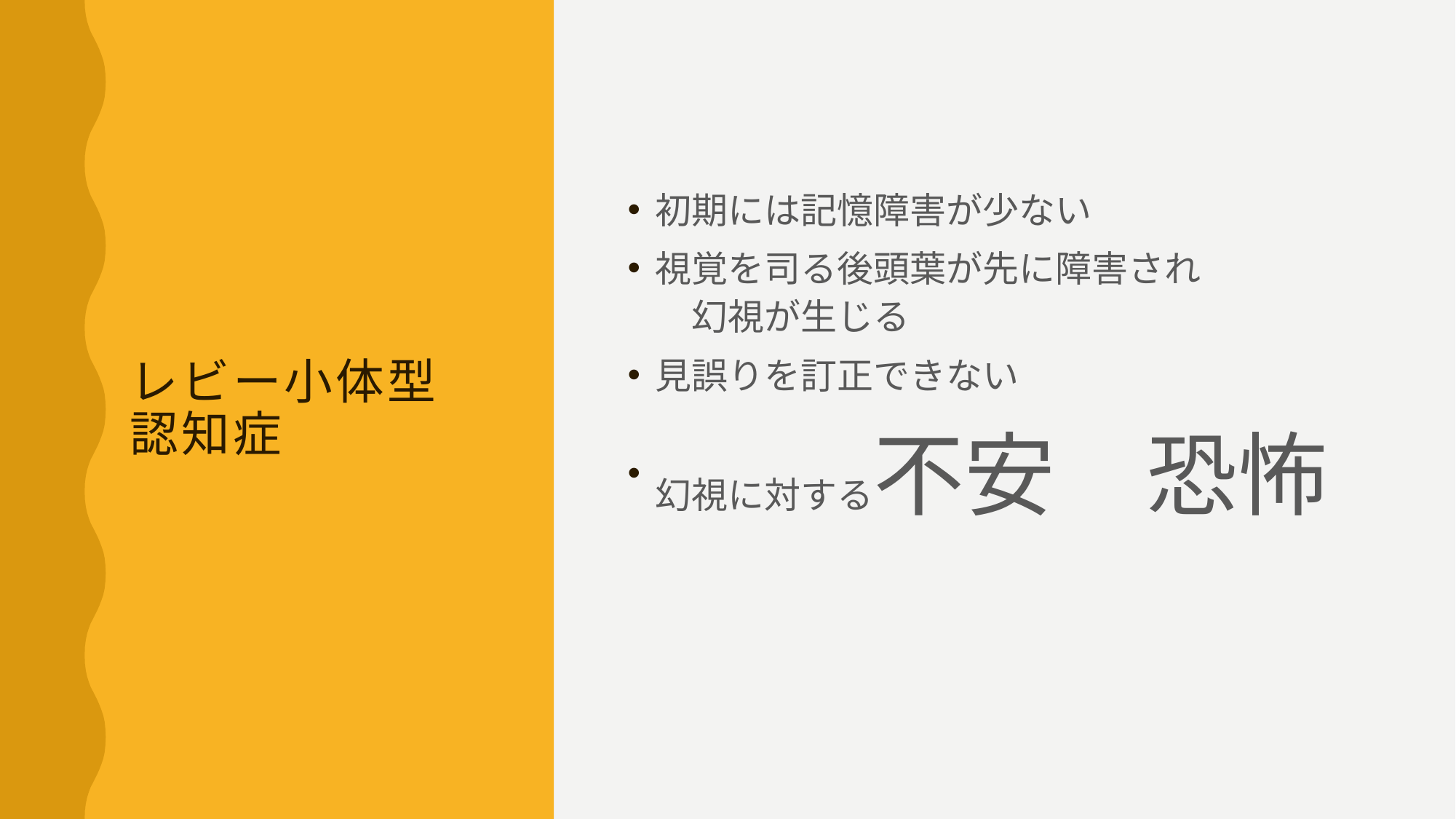

# レビー小体型　認知症
初期には記憶障害が少ない
視覚を司る後頭葉が先に障害され　　　　　幻視が生じる
見誤りを訂正できない
幻視に対する不安　恐怖